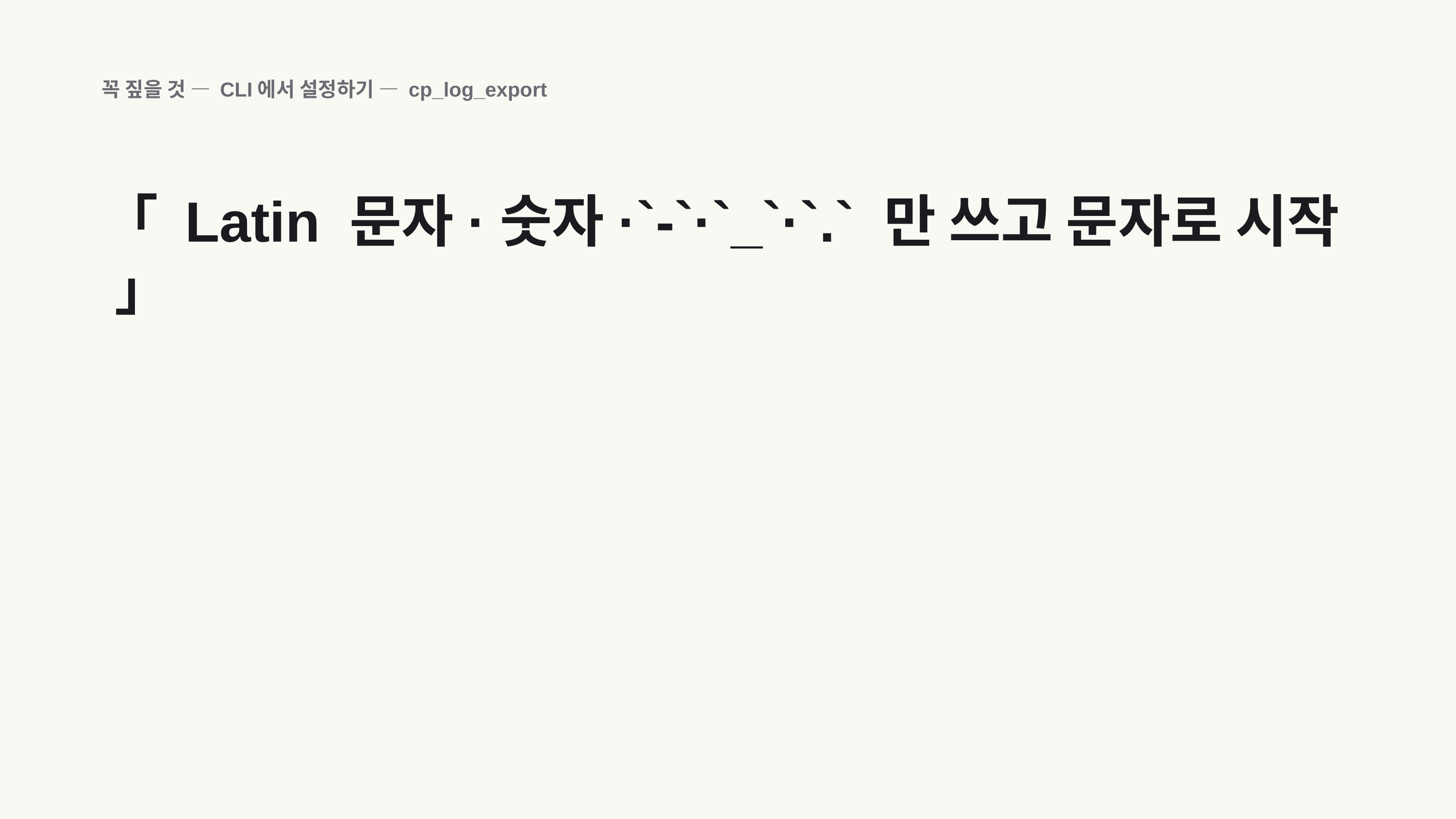

꼭 짚을 것 — CLI에서 설정하기 — cp_log_export
「 Latin 문자·숫자·`-`·`_`·`.` 만 쓰고 문자로 시작 」